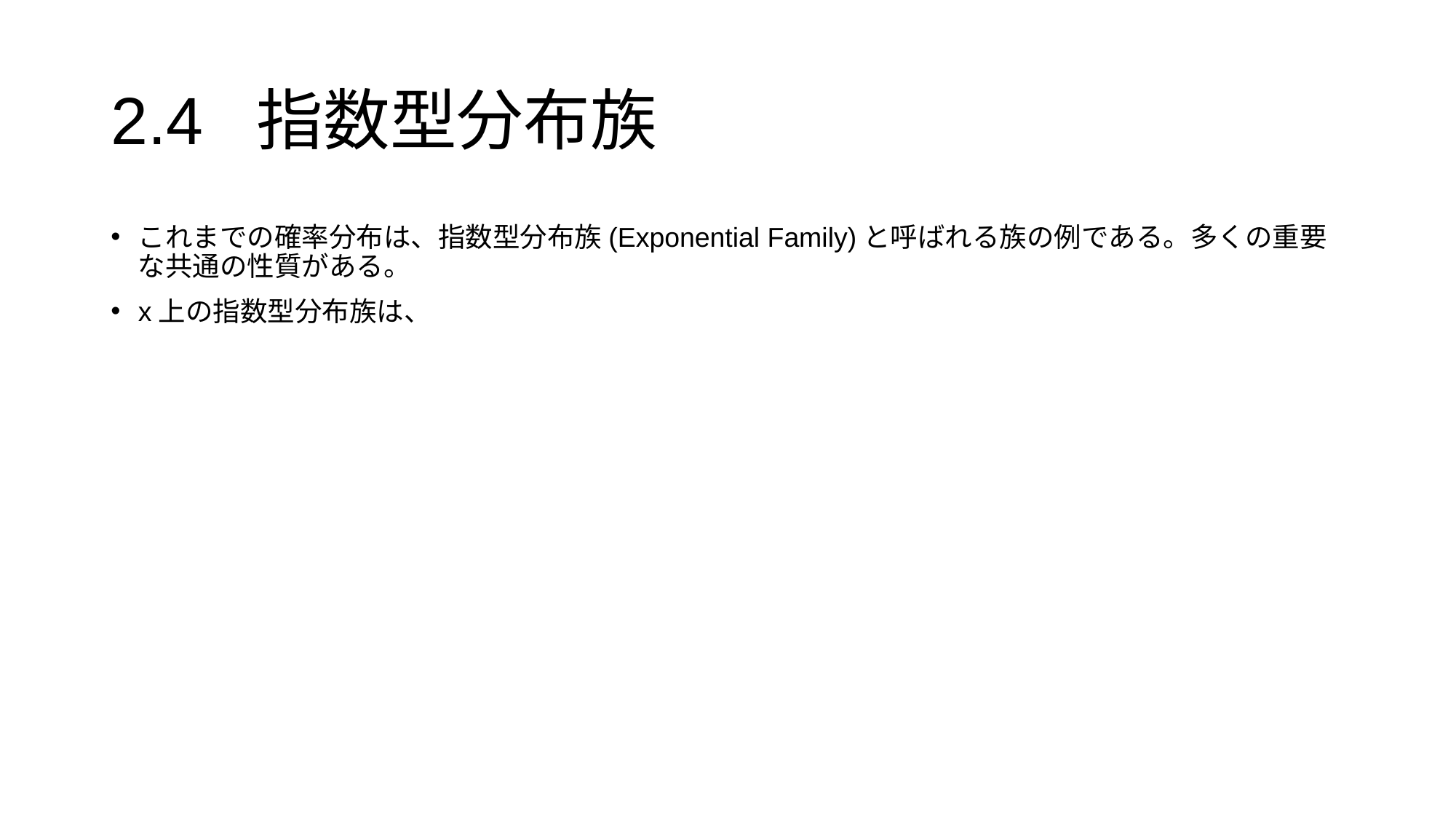

# 2.4  指数型分布族
これまでの確率分布は、指数型分布族(Exponential Family)と呼ばれる族の例である。多くの重要な共通の性質がある。
x上の指数型分布族は、